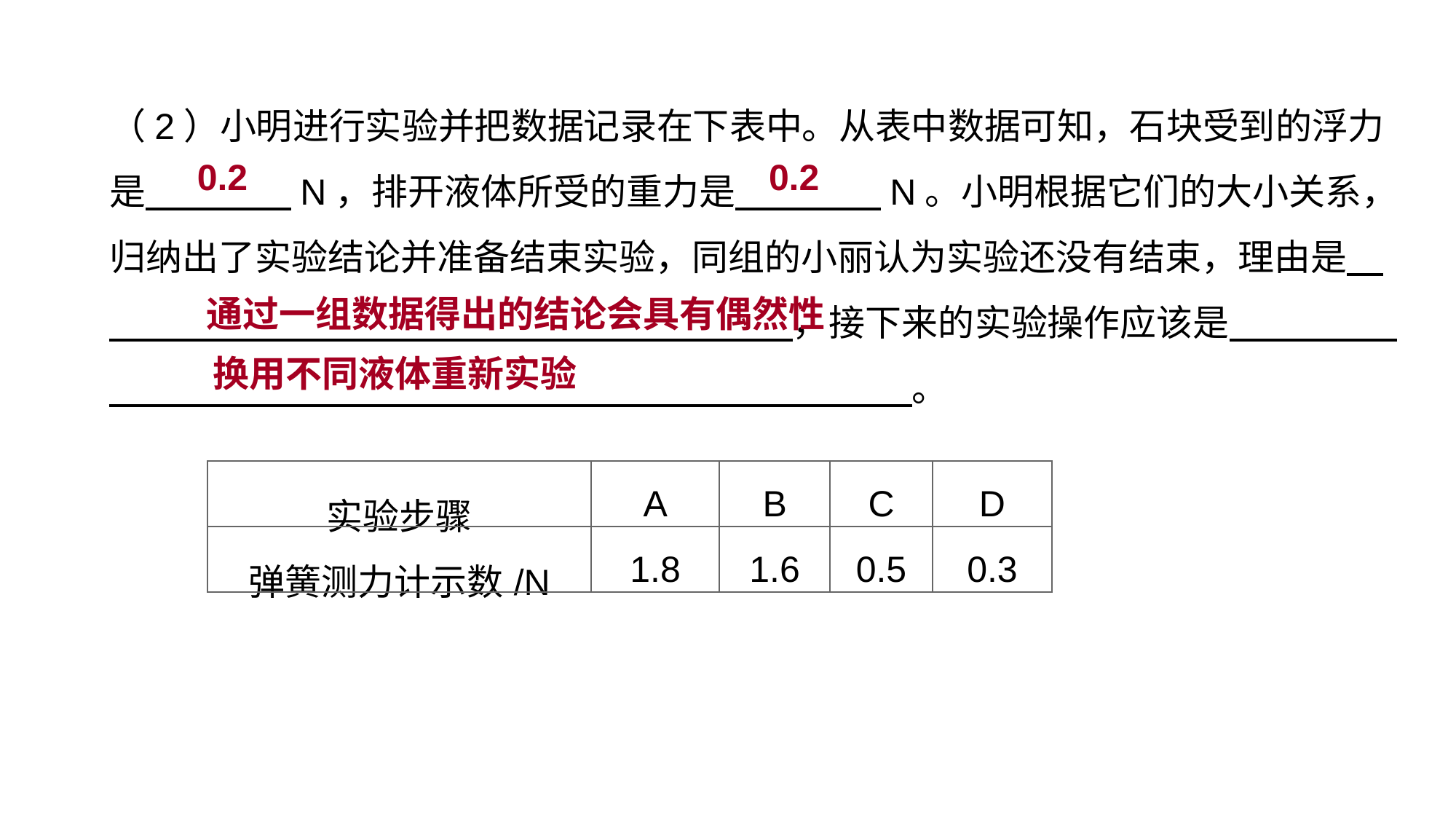

（2）小明进行实验并把数据记录在下表中。从表中数据可知，石块受到的浮力是　　　　N，排开液体所受的重力是　　　　N。小明根据它们的大小关系，归纳出了实验结论并准备结束实验，同组的小丽认为实验还没有结束，理由是　　　　　　　                                       　　　　，接下来的实验操作应该是　                                                                           　　　　　　　　　。
0.2
0.2
实验突破 素养提升
通过一组数据得出的结论会具有偶然性
换用不同液体重新实验
| 实验步骤 | A | B | C | D |
| --- | --- | --- | --- | --- |
| 弹簧测力计示数/N | 1.8 | 1.6 | 0.5 | 0.3 |